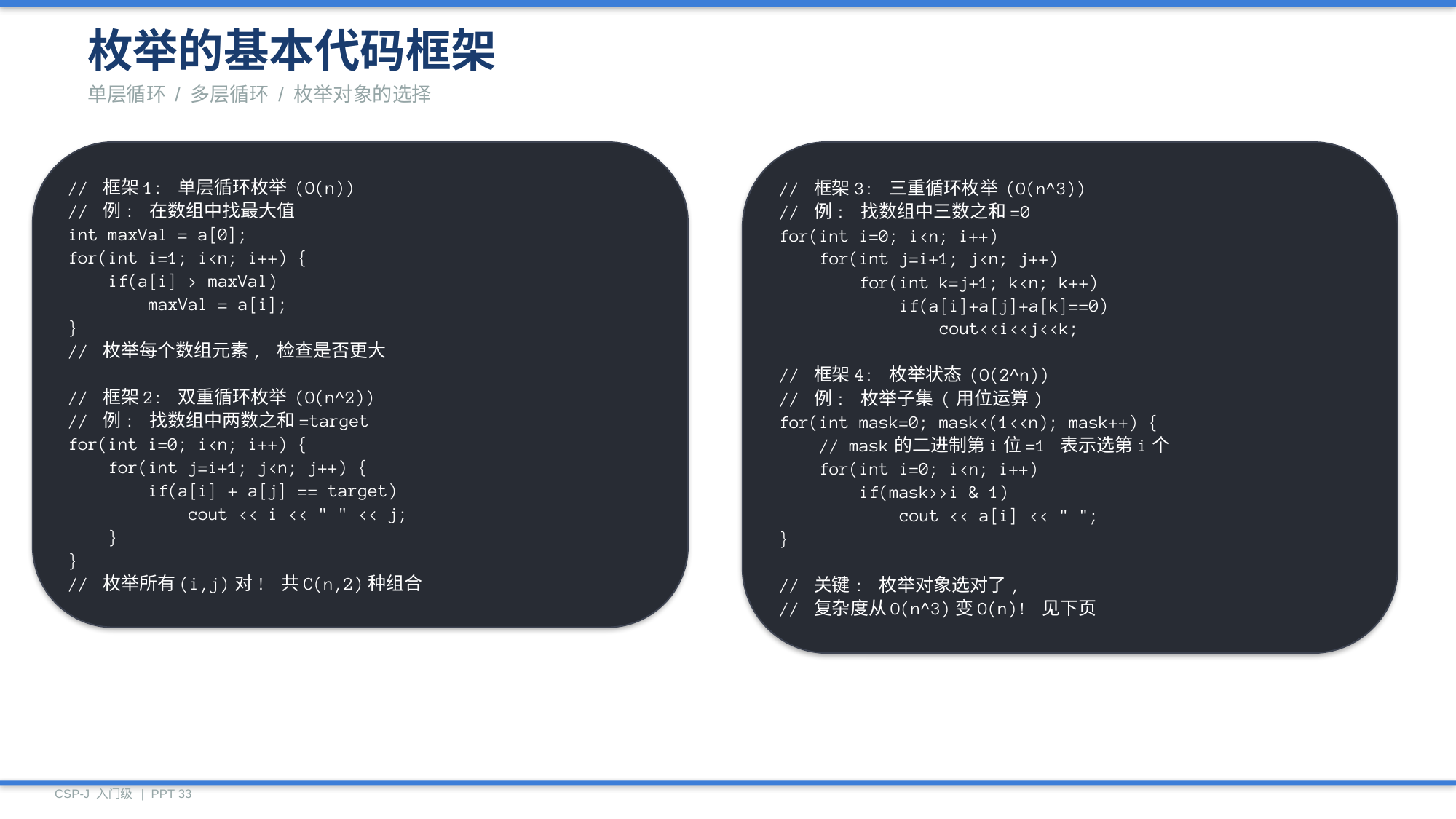

枚举的基本代码框架
单层循环 / 多层循环 / 枚举对象的选择
// 框架1: 单层循环枚举 (O(n))
// 例: 在数组中找最大值
int maxVal = a[0];
for(int i=1; i<n; i++) {
    if(a[i] > maxVal)
        maxVal = a[i];
}
// 枚举每个数组元素, 检查是否更大

// 框架2: 双重循环枚举 (O(n^2))
// 例: 找数组中两数之和=target
for(int i=0; i<n; i++) {
    for(int j=i+1; j<n; j++) {
        if(a[i] + a[j] == target)
            cout << i << " " << j;
    }
}
// 枚举所有(i,j)对! 共C(n,2)种组合
// 框架3: 三重循环枚举 (O(n^3))
// 例: 找数组中三数之和=0
for(int i=0; i<n; i++)
    for(int j=i+1; j<n; j++)
        for(int k=j+1; k<n; k++)
            if(a[i]+a[j]+a[k]==0)
                cout<<i<<j<<k;

// 框架4: 枚举状态 (O(2^n))
// 例: 枚举子集 (用位运算)
for(int mask=0; mask<(1<<n); mask++) {
    // mask的二进制第i位=1 表示选第i个
    for(int i=0; i<n; i++)
        if(mask>>i & 1)
            cout << a[i] << " ";
}

// 关键: 枚举对象选对了,
// 复杂度从O(n^3)变O(n)! 见下页

CSP-J 入门级  |  PPT 33